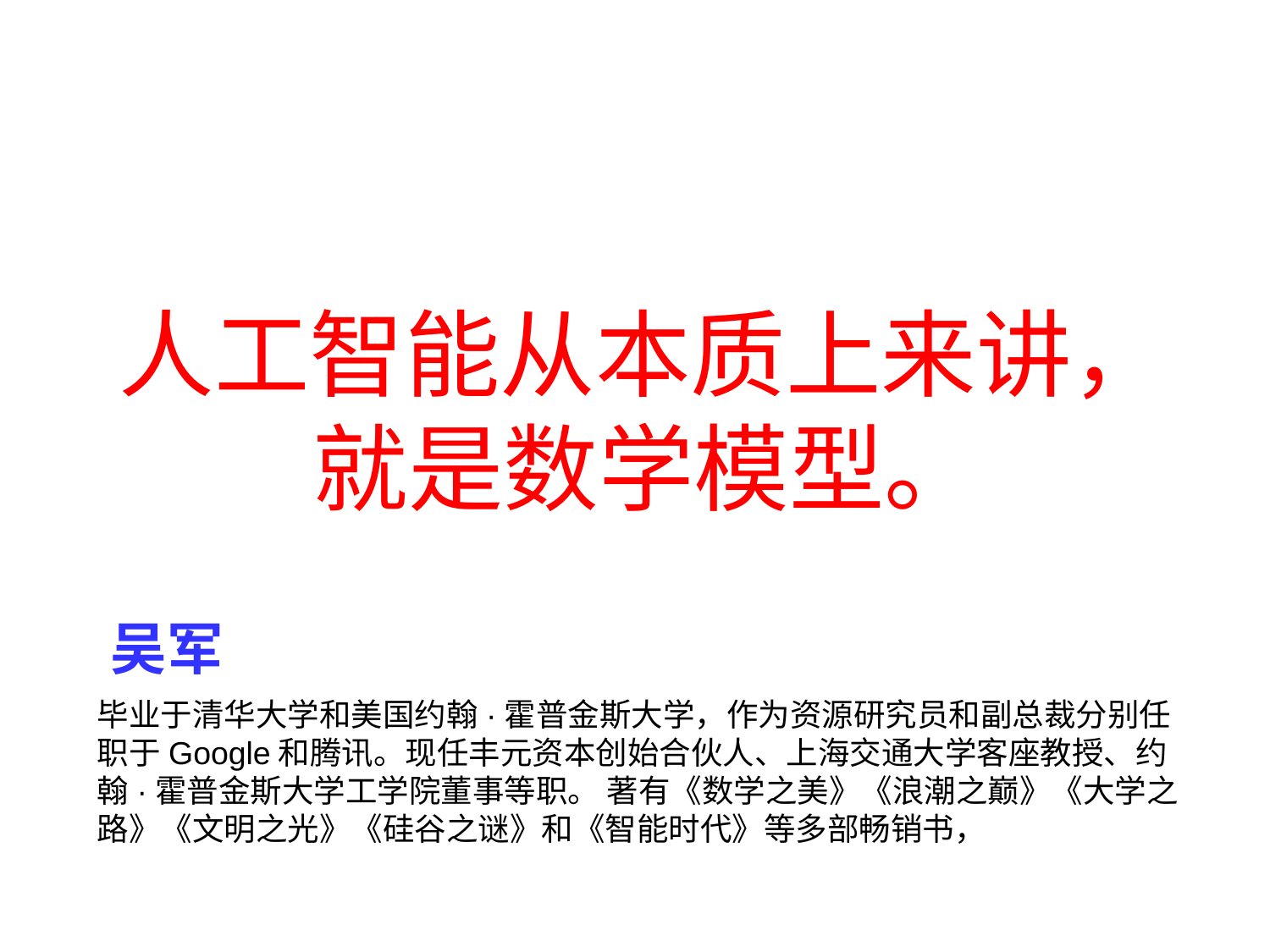

人工智能从本质上来讲，
        就是数学模型。
吴军
毕业于清华大学和美国约翰·霍普金斯大学，作为资源研究员和副总裁分别任职于Google和腾讯。现任丰元资本创始合伙人、上海交通大学客座教授、约翰·霍普金斯大学工学院董事等职。 著有《数学之美》《浪潮之巅》《大学之路》《文明之光》《硅谷之谜》和《智能时代》等多部畅销书，